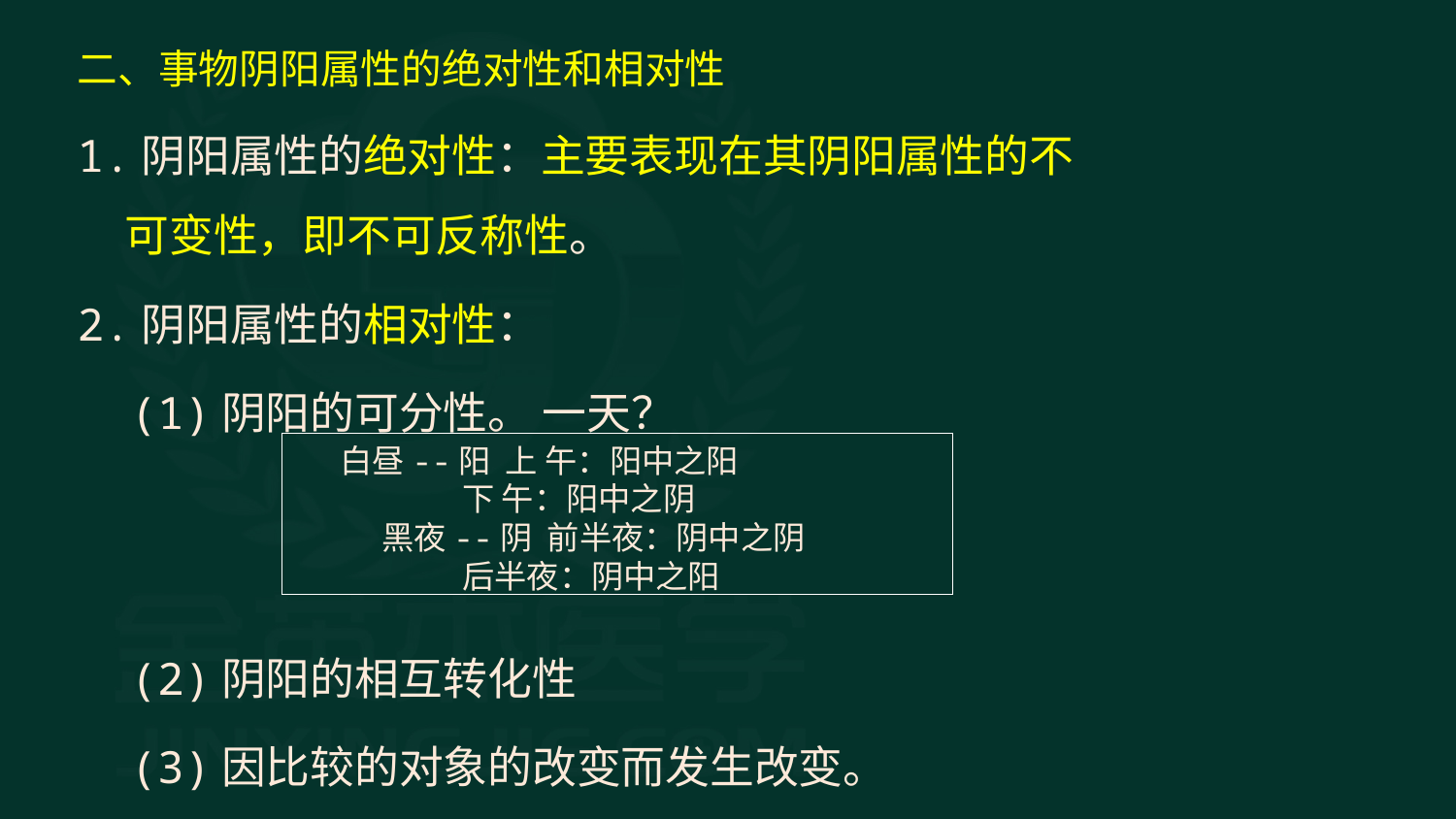

二、事物阴阳属性的绝对性和相对性
1.阴阳属性的绝对性：主要表现在其阴阳属性的不可变性，即不可反称性。
2.阴阳属性的相对性：
  (1)阴阳的可分性。 一天？

  (2)阴阳的相互转化性
  (3)因比较的对象的改变而发生改变。

     白昼--阳  上 午：阳中之阳
          下 午：阳中之阴
黑夜--阴  前半夜：阴中之阴
          后半夜：阴中之阳